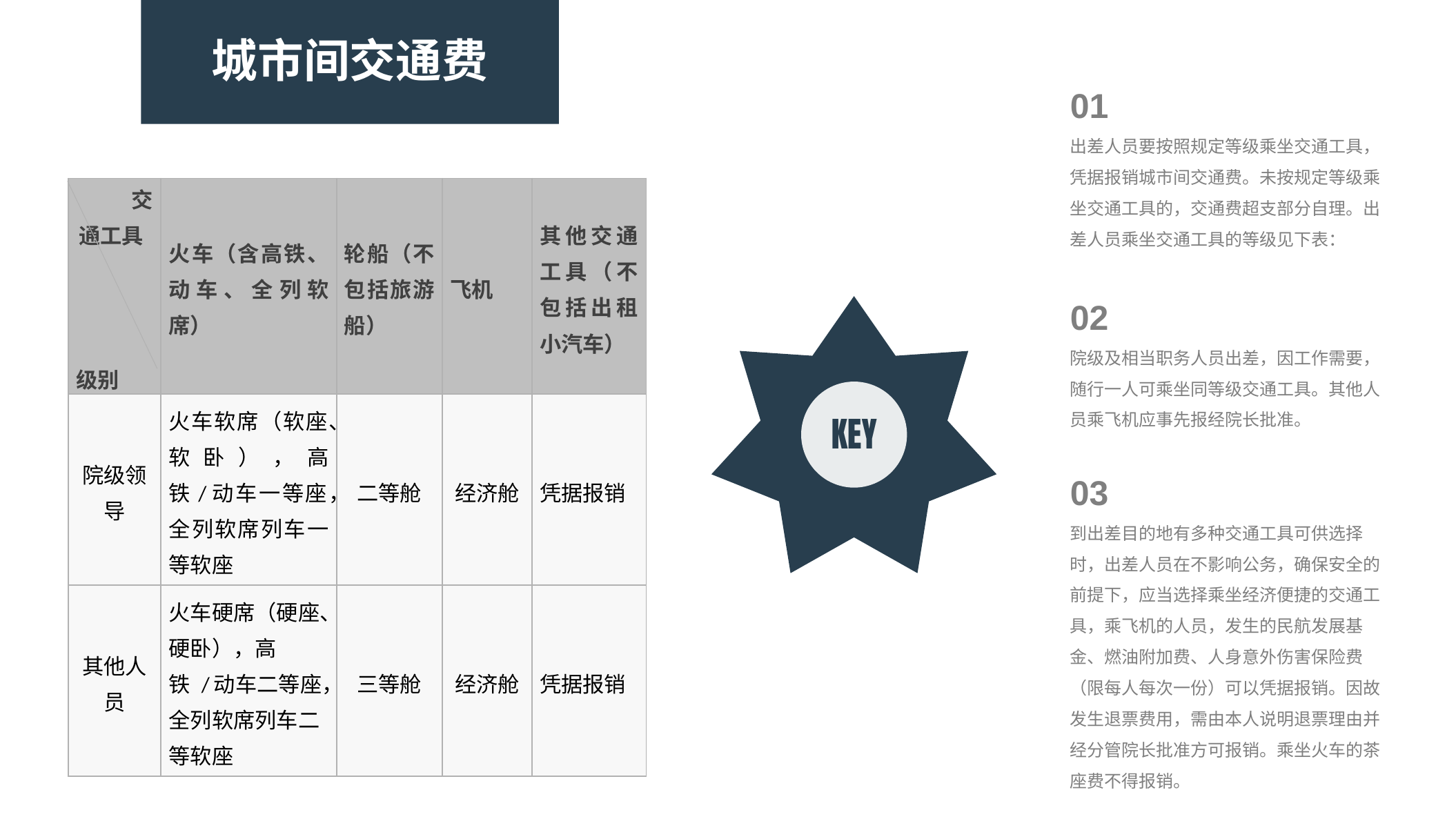

城市间交通费
01
出差人员要按照规定等级乘坐交通工具，凭据报销城市间交通费。未按规定等级乘坐交通工具的，交通费超支部分自理。出差人员乘坐交通工具的等级见下表：
| 交通工具     级别 | 火车（含高铁、动车、全列软席） | 轮船（不包括旅游船） | 飞机 | 其他交通工具（不包括出租小汽车） |
| --- | --- | --- | --- | --- |
| 院级领导 | 火车软席（软座、软卧），高铁/动车一等座，全列软席列车一等软座 | 二等舱 | 经济舱 | 凭据报销 |
| 其他人员 | 火车硬席（硬座、硬卧），高铁 /动车二等座，全列软席列车二等软座 | 三等舱 | 经济舱 | 凭据报销 |
02
院级及相当职务人员出差，因工作需要，随行一人可乘坐同等级交通工具。其他人员乘飞机应事先报经院长批准。

KEY
03
到出差目的地有多种交通工具可供选择时，出差人员在不影响公务，确保安全的前提下，应当选择乘坐经济便捷的交通工具，乘飞机的人员，发生的民航发展基金、燃油附加费、人身意外伤害保险费（限每人每次一份）可以凭据报销。因故发生退票费用，需由本人说明退票理由并经分管院长批准方可报销。乘坐火车的茶座费不得报销。